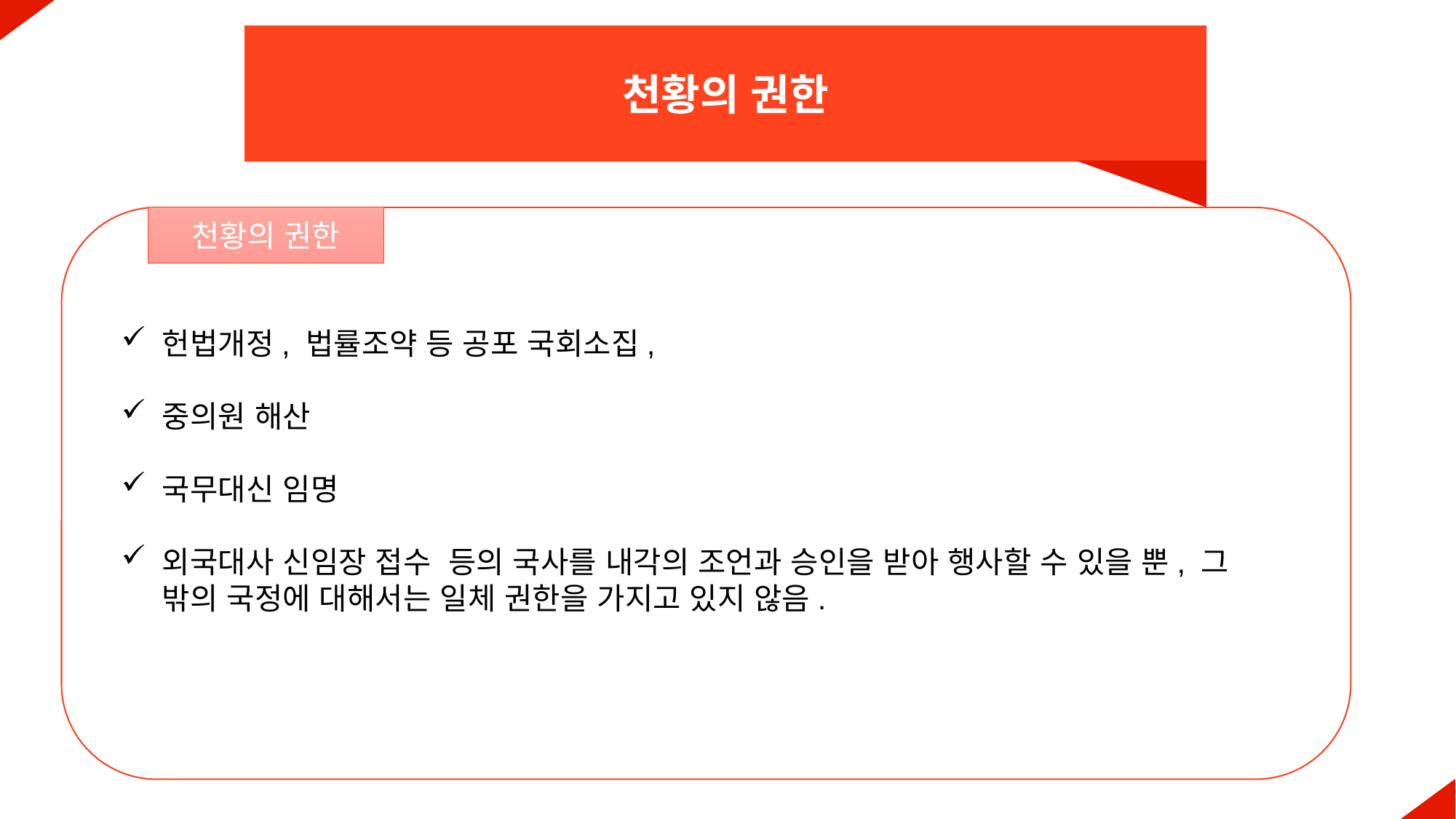

천황의 권한

천황의 권한
헌법개정, 법률조약 등 공포 국회소집,

중의원 해산

국무대신 임명

외국대사 신임장 접수  등의 국사를 내각의 조언과 승인을 받아 행사할 수 있을 뿐, 그 밖의 국정에 대해서는 일체 권한을 가지고 있지 않음.